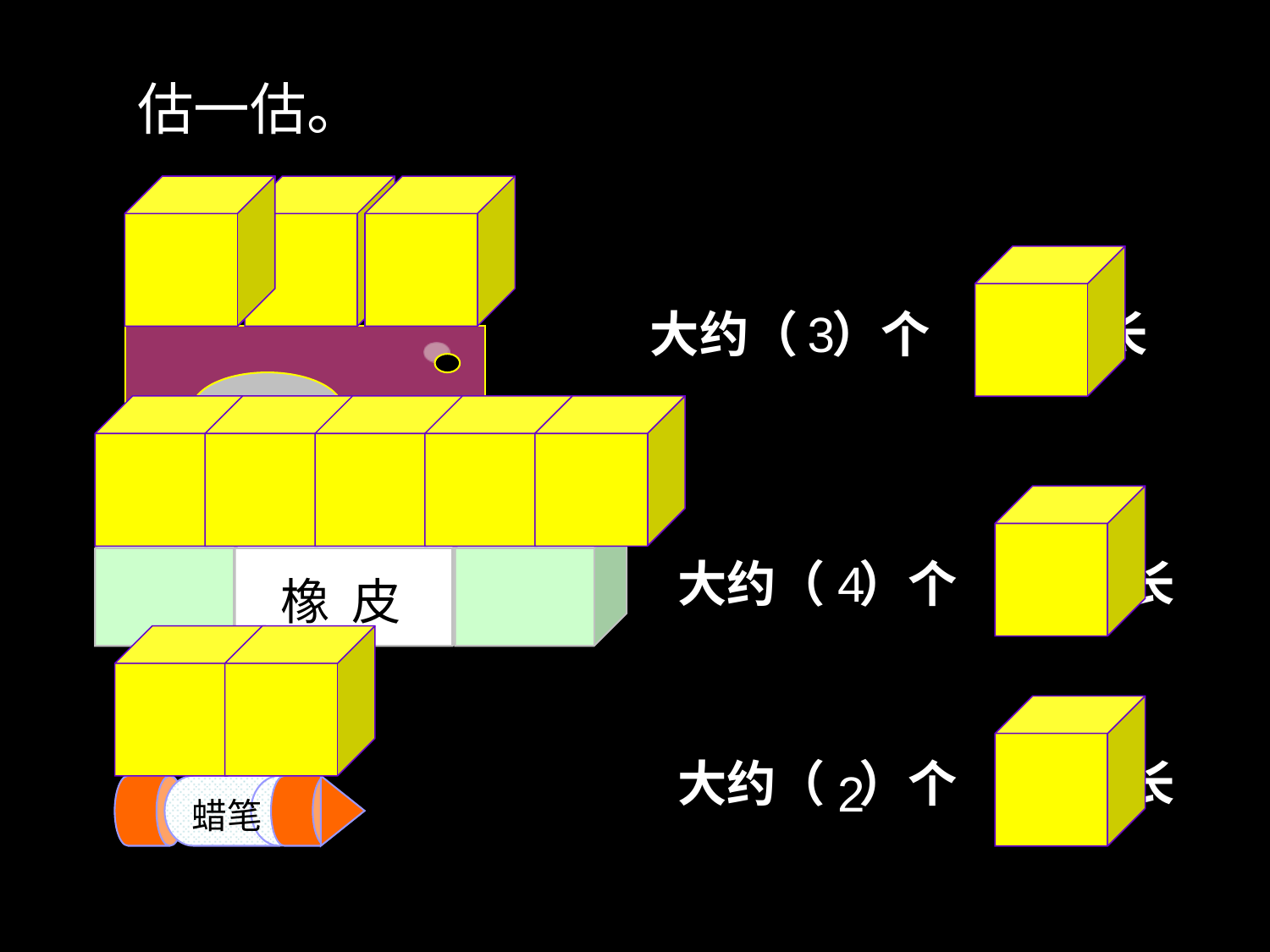

估一估。

大约（   ）个               长
3

橡    皮
橡  皮
大约（   ）个               长
4

大约（   ）个               长
2

蜡笔